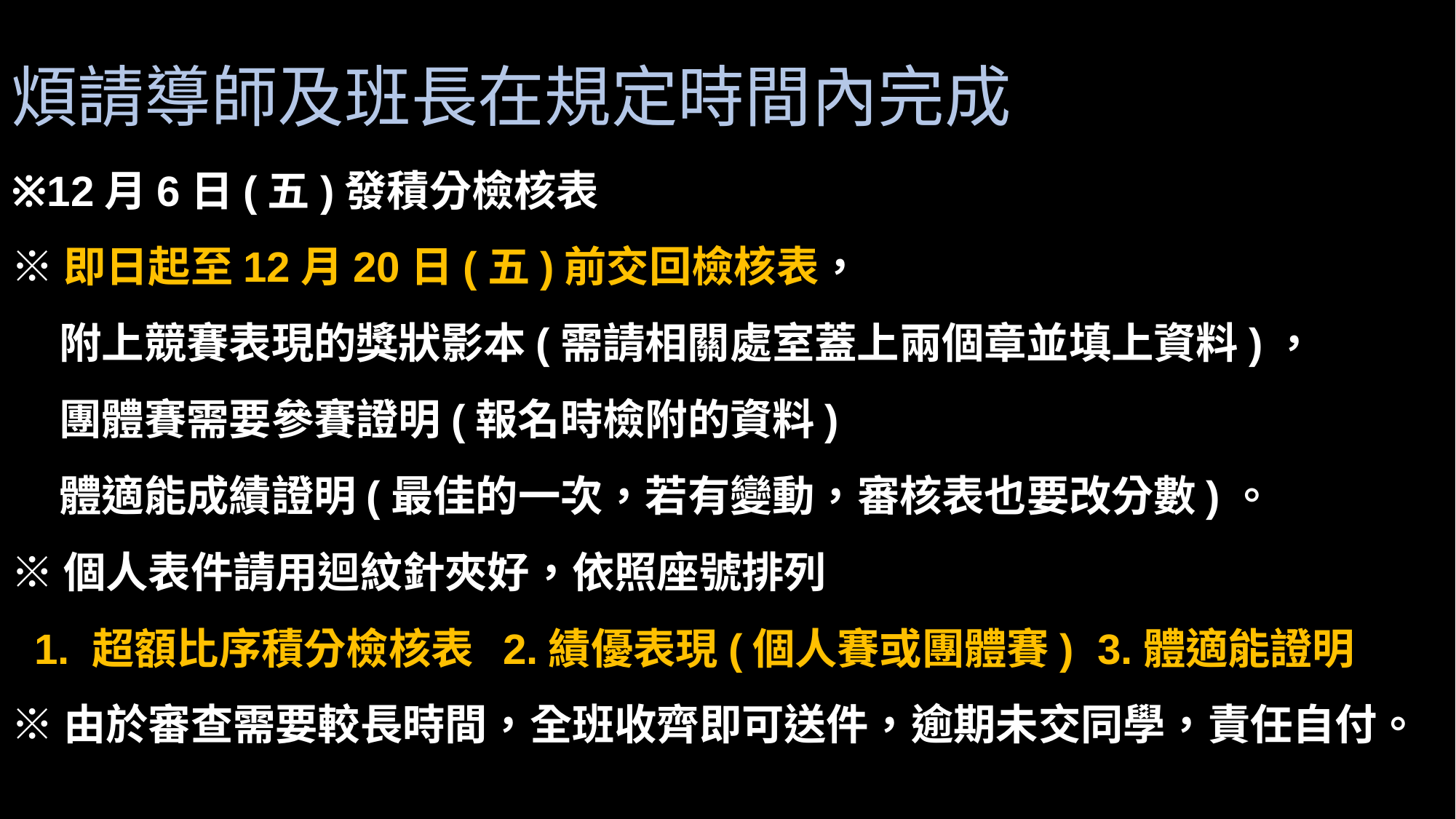

# 煩請導師及班長在規定時間內完成
※12月6日(五)發積分檢核表
※即日起至12月20日(五)前交回檢核表，
    附上競賽表現的獎狀影本(需請相關處室蓋上兩個章並填上資料)，
    團體賽需要參賽證明(報名時檢附的資料)
    體適能成績證明(最佳的一次，若有變動，審核表也要改分數)。
※個人表件請用迴紋針夾好，依照座號排列
  1. 超額比序積分檢核表  2.績優表現(個人賽或團體賽)  3.體適能證明
※由於審查需要較長時間，全班收齊即可送件，逾期未交同學，責任自付。